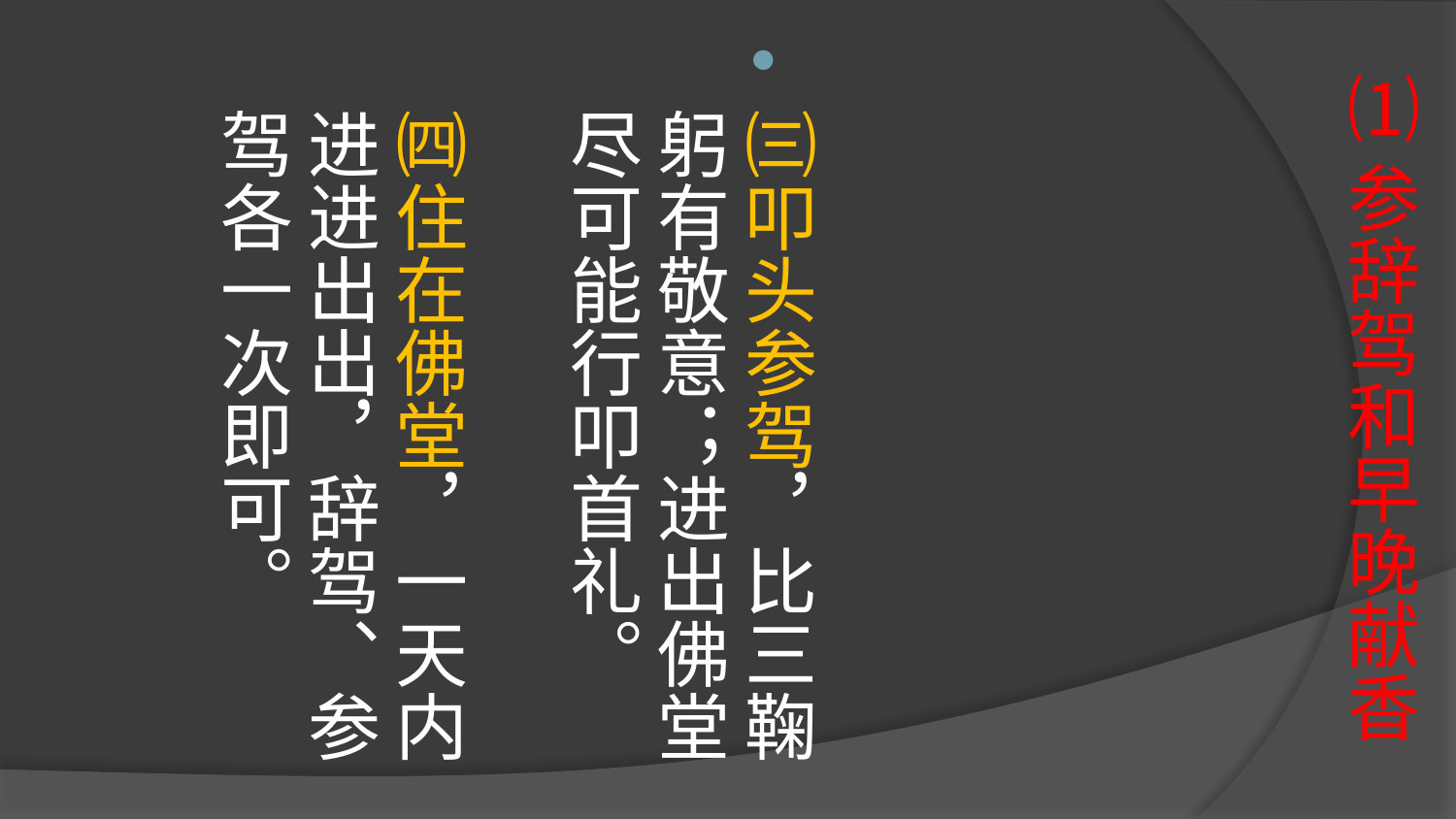

# ⑴参辞驾和早晚献香
㈢叩头参驾，比三鞠躬有敬意；进出佛堂尽可能行叩首礼。
㈣住在佛堂，一天内进进出出，辞驾、参驾各一次即可。